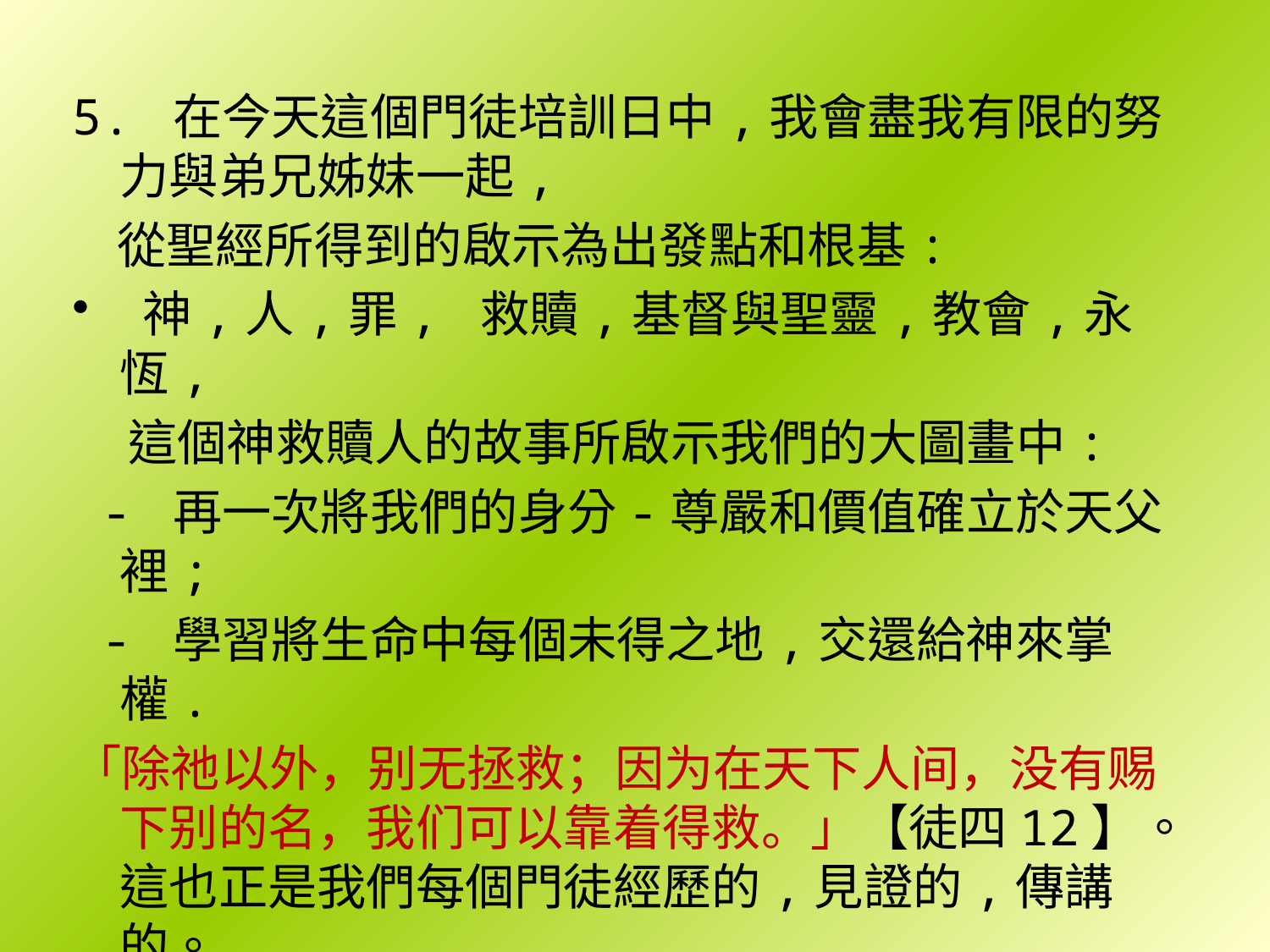

5. 在今天這個門徒培訓日中,我會盡我有限的努力與弟兄姊妹一起,
   從聖經所得到的啟示為出發點和根基:
 神,人,罪, 救贖,基督與聖靈,教會,永恆,
    這個神救贖人的故事所啟示我們的大圖畫中:
 - 再一次將我們的身分-尊嚴和價值確立於天父裡;
 - 學習將生命中每個未得之地,交還給神來掌權.
「除祂以外，别无拯救；因为在天下人间，没有赐下别的名，我们可以靠着得救。」【徒四12】。這也正是我們每個門徒經歷的,見證的,傳講的。
才能更合神的心意, 成為神合用的器皿